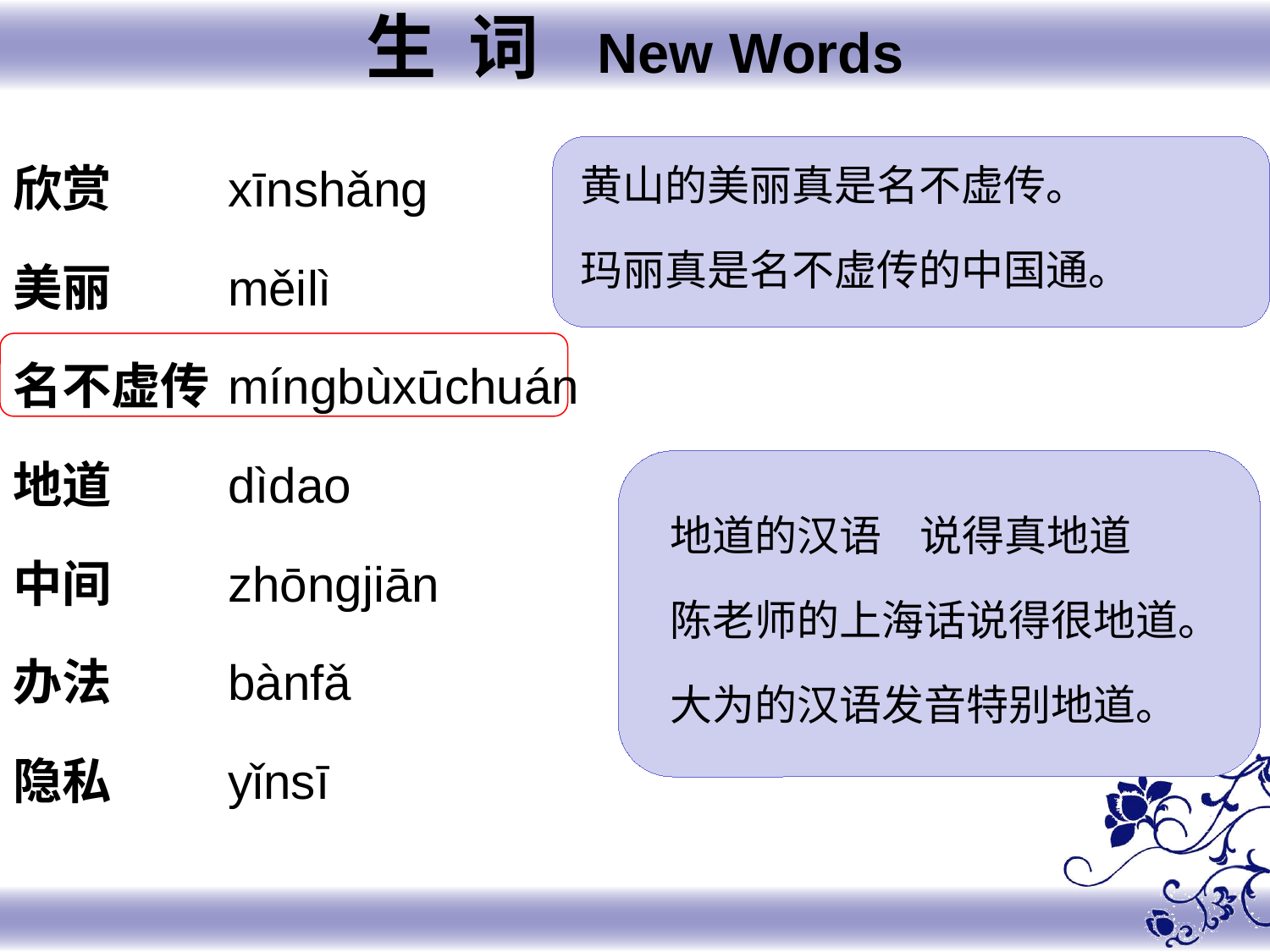

生  词   New Words
xīnshǎng
měilì
míngbùxūchuán
dìdao
zhōngjiān
bànfǎ
yǐnsī
欣赏
美丽
名不虚传
地道
中间
办法
隐私
黄山的美丽真是名不虚传。
玛丽真是名不虚传的中国通。

地道的汉语    说得真地道
陈老师的上海话说得很地道。
大为的汉语发音特别地道。